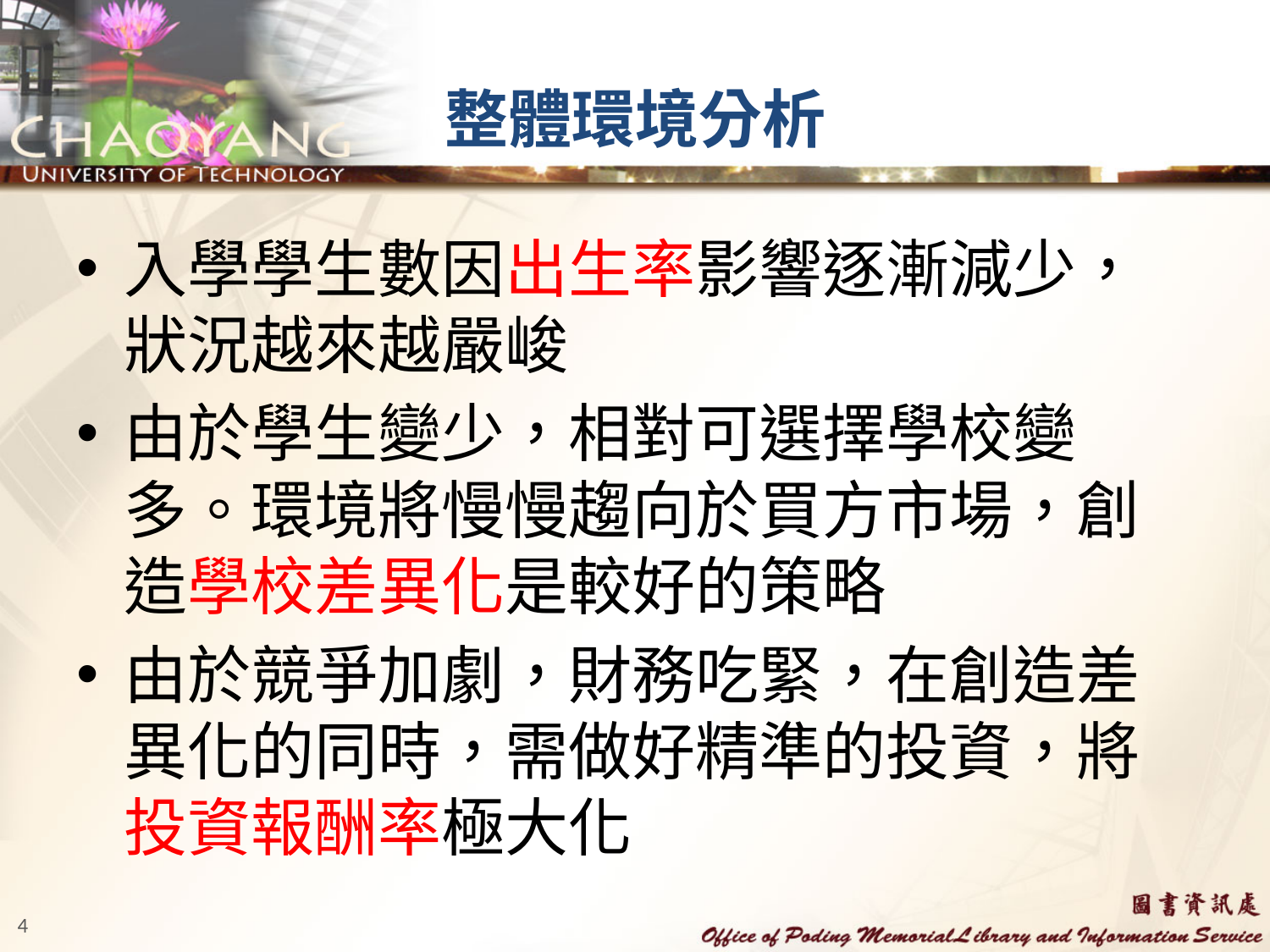

入學學生數因出生率影響逐漸減少，狀況越來越嚴峻
由於學生變少，相對可選擇學校變多。環境將慢慢趨向於買方市場，創造學校差異化是較好的策略
由於競爭加劇，財務吃緊，在創造差異化的同時，需做好精準的投資，將投資報酬率極大化
# 整體環境分析
4